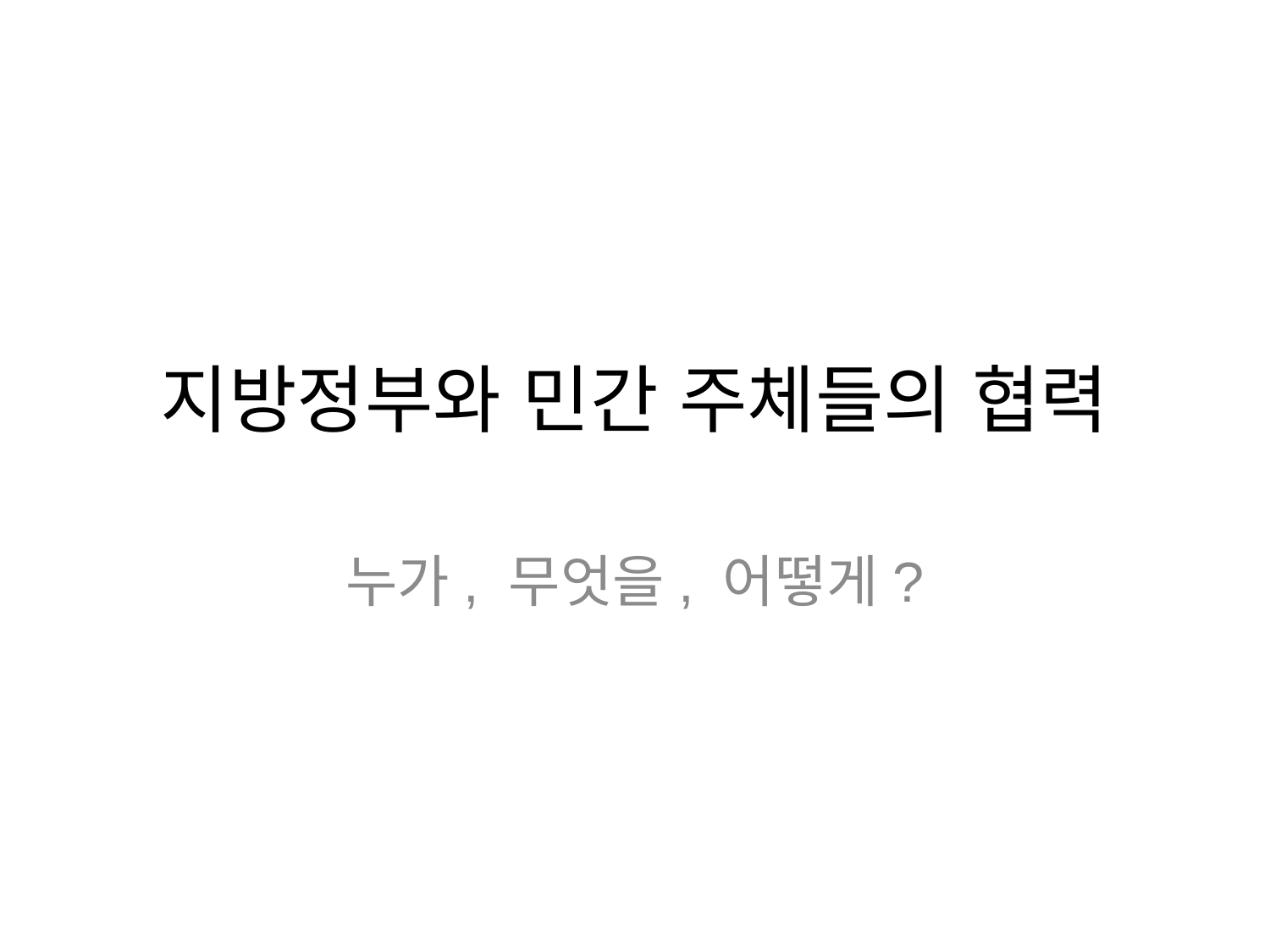

# 지방정부와 민간 주체들의 협력
누가, 무엇을, 어떻게?